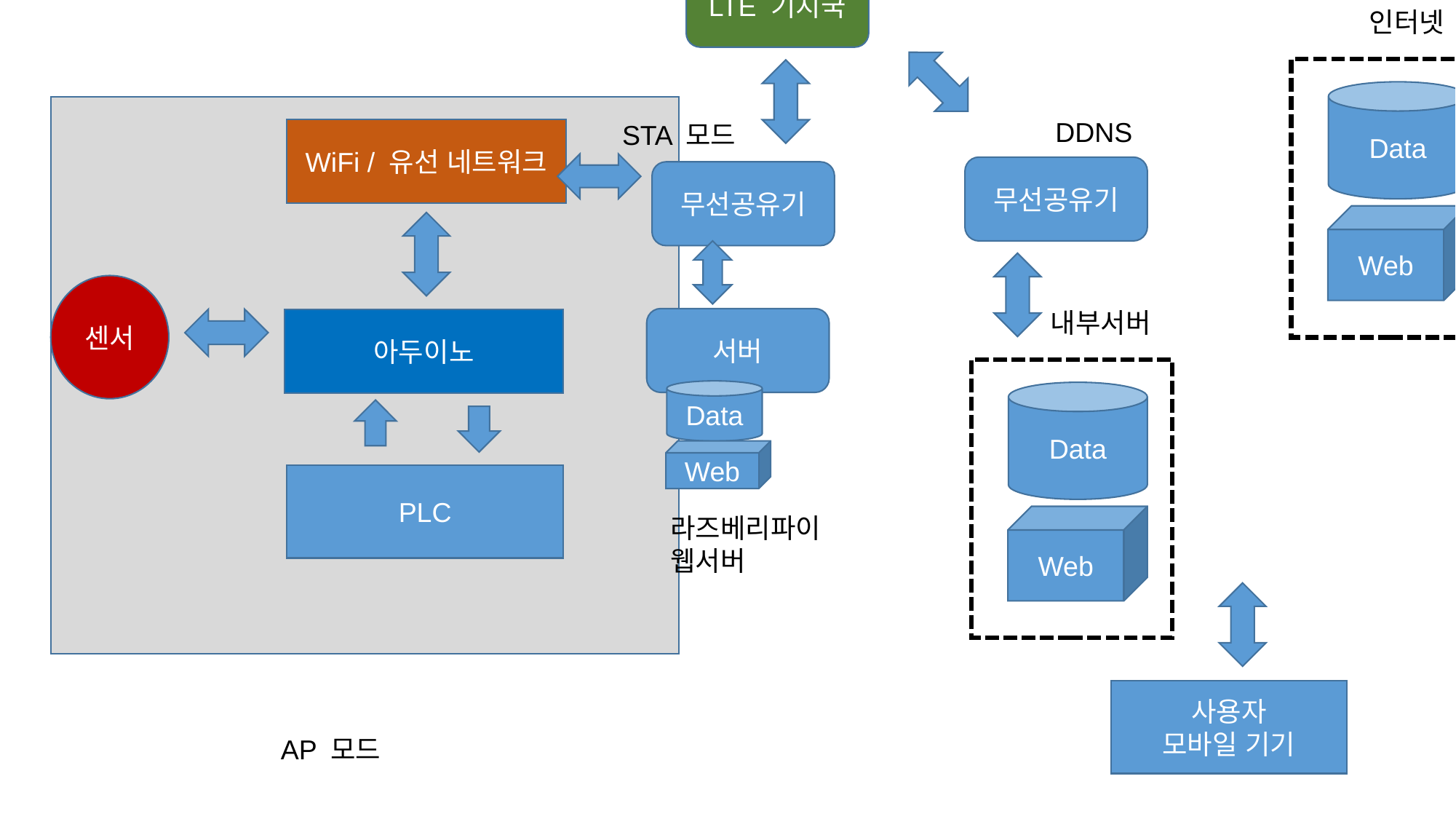

인터넷
LTE 기지국

Data

DDNS
STA 모드
WiFi / 유선 네트워크

무선공유기
무선공유기
Web

센서
내부서버
서버

아두이노

Data
Data

Web
PLC
라즈베리파이
웹서버
Web

사용자
모바일 기기
AP 모드